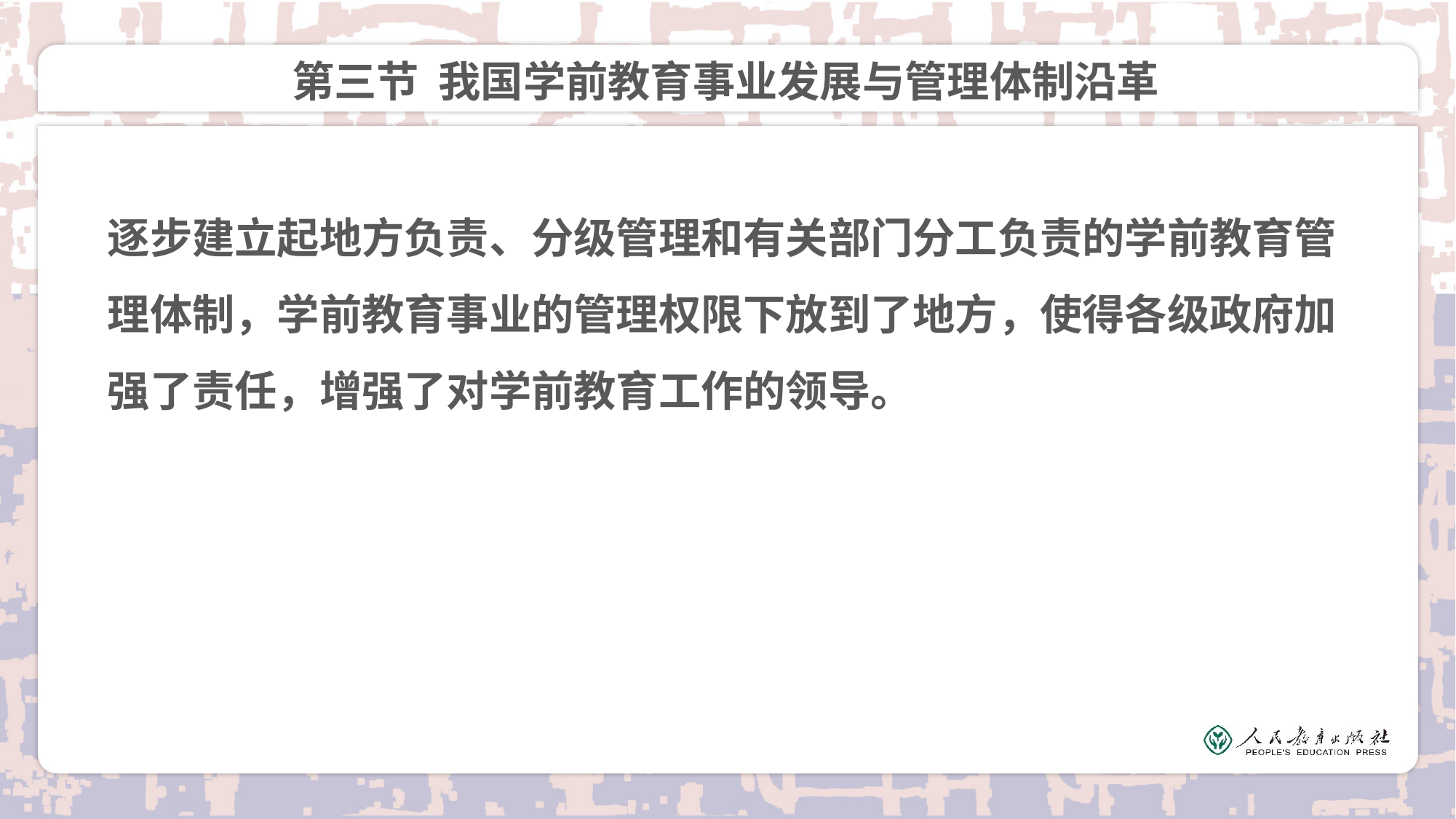

# 第三节  我国学前教育事业发展与管理体制沿革
逐步建立起地方负责、分级管理和有关部门分工负责的学前教育管理体制，学前教育事业的管理权限下放到了地方，使得各级政府加强了责任，增强了对学前教育工作的领导。